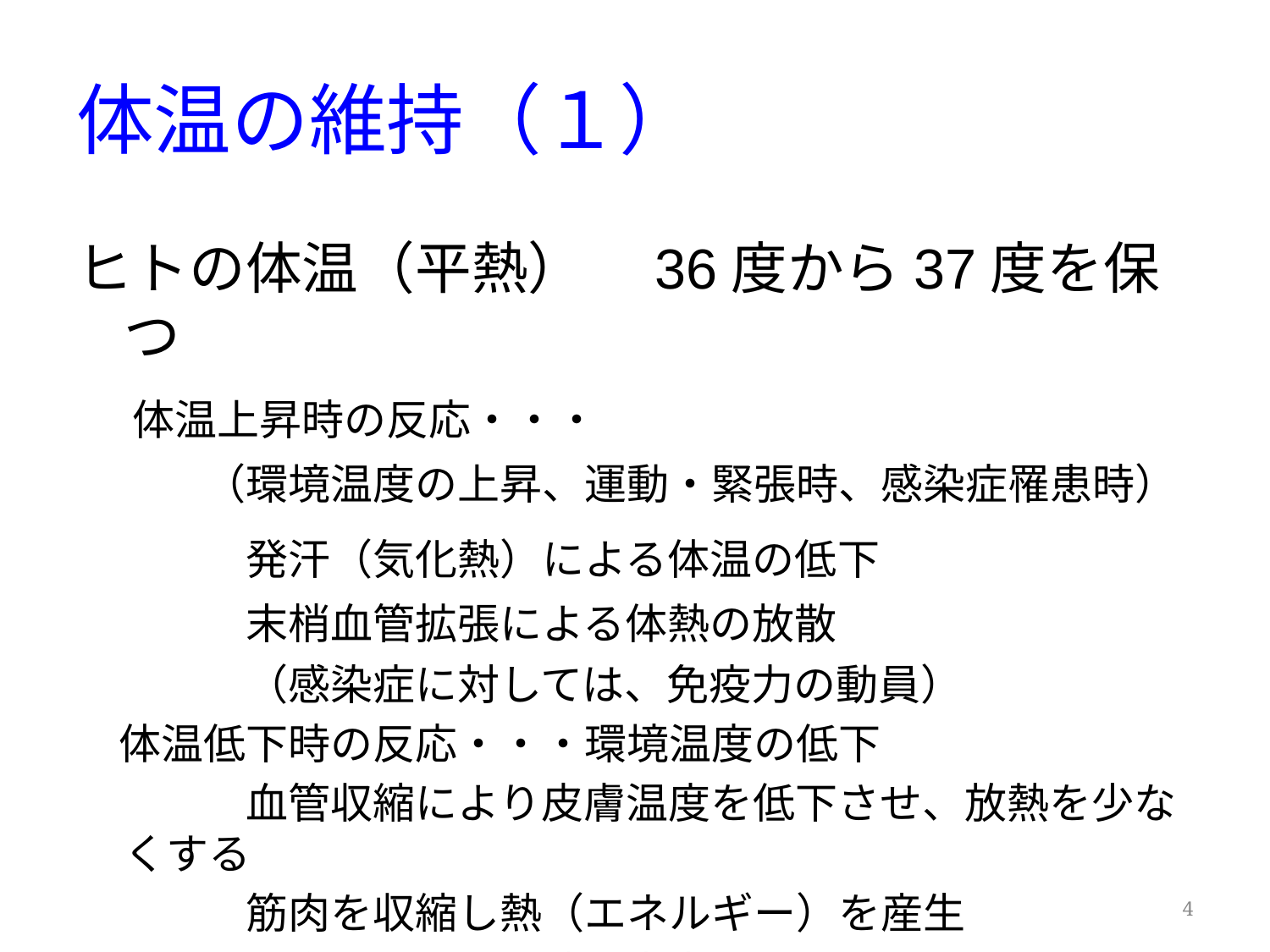

# 体温の維持（１）
ヒトの体温（平熱）　36度から37度を保つ
　体温上昇時の反応・・・
　　　（環境温度の上昇、運動・緊張時、感染症罹患時）
　　　発汗（気化熱）による体温の低下
　　　　末梢血管拡張による体熱の放散
　　　　（感染症に対しては、免疫力の動員）
　体温低下時の反応・・・環境温度の低下
　　　　血管収縮により皮膚温度を低下させ、放熱を少なくする
　　　　筋肉を収縮し熱（エネルギー）を産生
　　　　代謝を促進して熱を産生
4